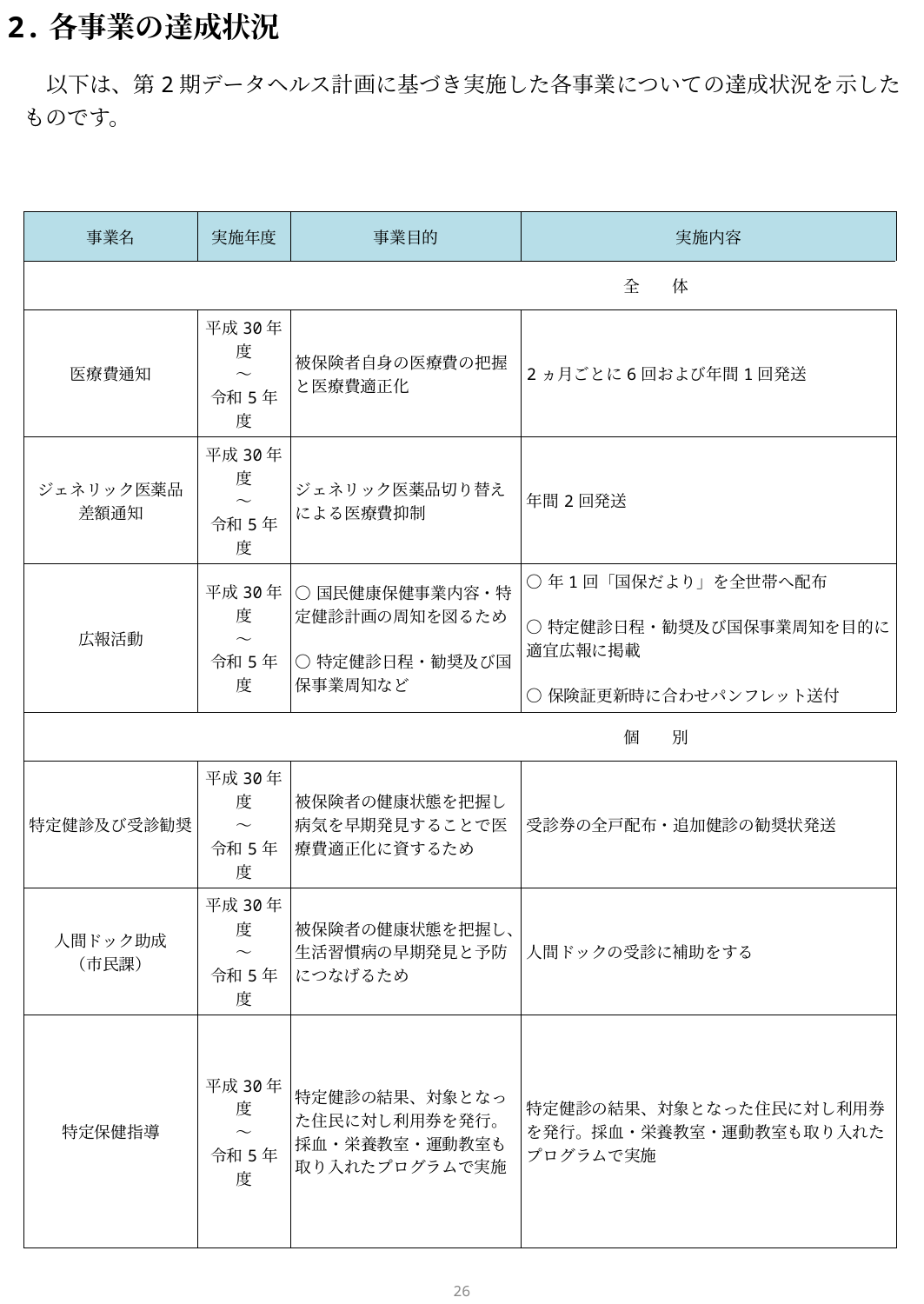

2.各事業の達成状況
　以下は、第2期データヘルス計画に基づき実施した各事業についての達成状況を示したものです。
| 事業名 | 実施年度 | 事業目的 | 実施内容 |
| --- | --- | --- | --- |
| 全　　体 |  |  |  |
| 医療費通知 | 平成30年度 ～ 令和5年度 | 被保険者自身の医療費の把握と医療費適正化 | 2ヵ月ごとに6回および年間1回発送 |
| ジェネリック医薬品 差額通知 | 平成30年度 ～ 令和5年度 | ジェネリック医薬品切り替えによる医療費抑制 | 年間2回発送 |
| 広報活動 | 平成30年度 ～ 令和5年度 | ○国民健康保健事業内容・特定健診計画の周知を図るため ○特定健診日程・勧奨及び国保事業周知など | ○年1回「国保だより」を全世帯へ配布 ○特定健診日程・勧奨及び国保事業周知を目的に適宜広報に掲載 ○保険証更新時に合わせパンフレット送付 |
| 個　　別 |  |  |  |
| 特定健診及び受診勧奨 | 平成30年度 ～ 令和5年度 | 被保険者の健康状態を把握し病気を早期発見することで医療費適正化に資するため | 受診券の全戸配布・追加健診の勧奨状発送 |
| 人間ドック助成 （市民課） | 平成30年度 ～ 令和5年度 | 被保険者の健康状態を把握し、生活習慣病の早期発見と予防につなげるため | 人間ドックの受診に補助をする |
| 特定保健指導 | 平成30年度 ～ 令和5年度 | 特定健診の結果、対象となった住民に対し利用券を発行。採血・栄養教室・運動教室も取り入れたプログラムで実施 | 特定健診の結果、対象となった住民に対し利用券を発行。採血・栄養教室・運動教室も取り入れたプログラムで実施 |
26